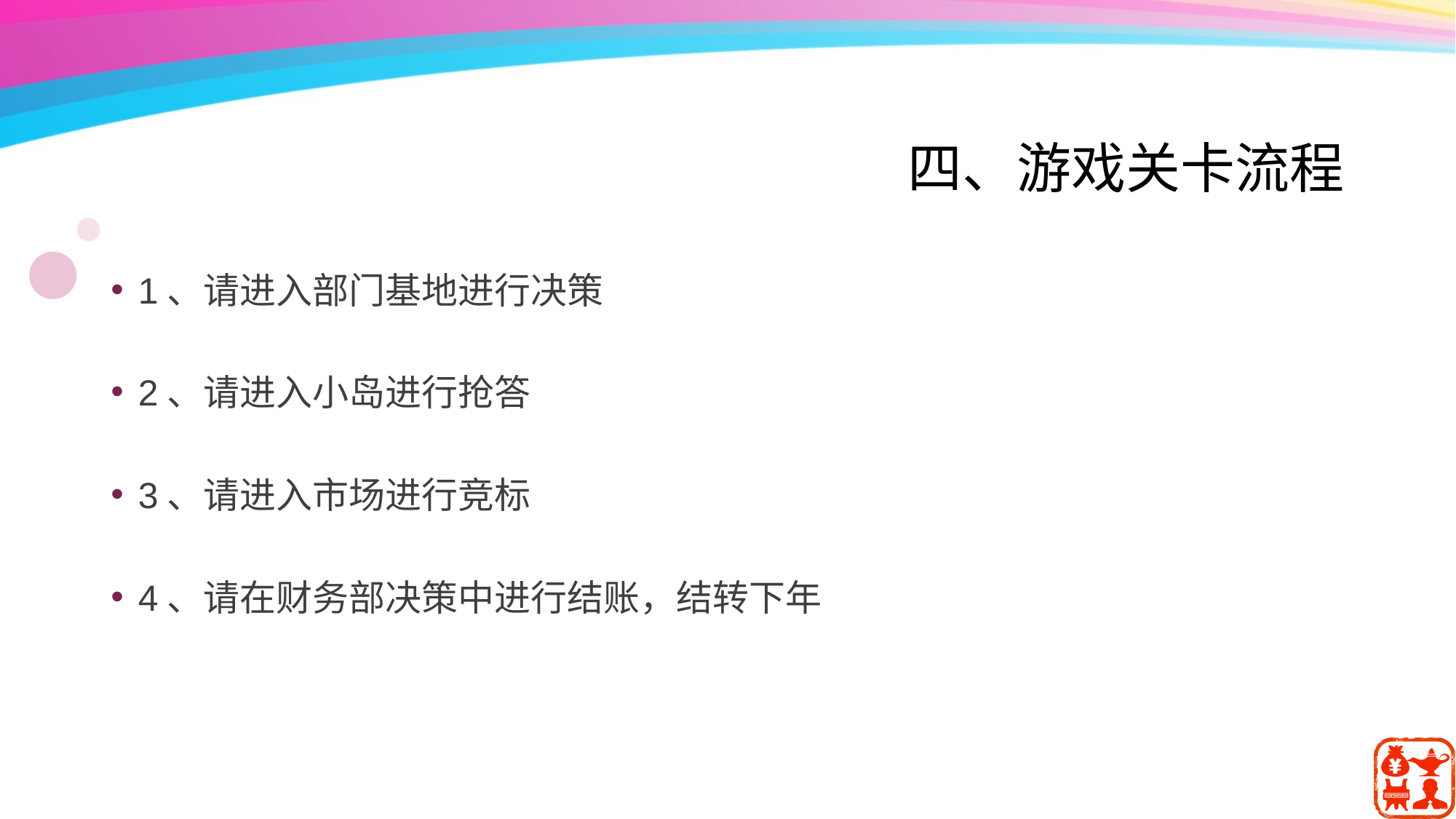

# 四、游戏关卡流程

1、请进入部门基地进行决策
2、请进入小岛进行抢答
3、请进入市场进行竞标
4、请在财务部决策中进行结账，结转下年